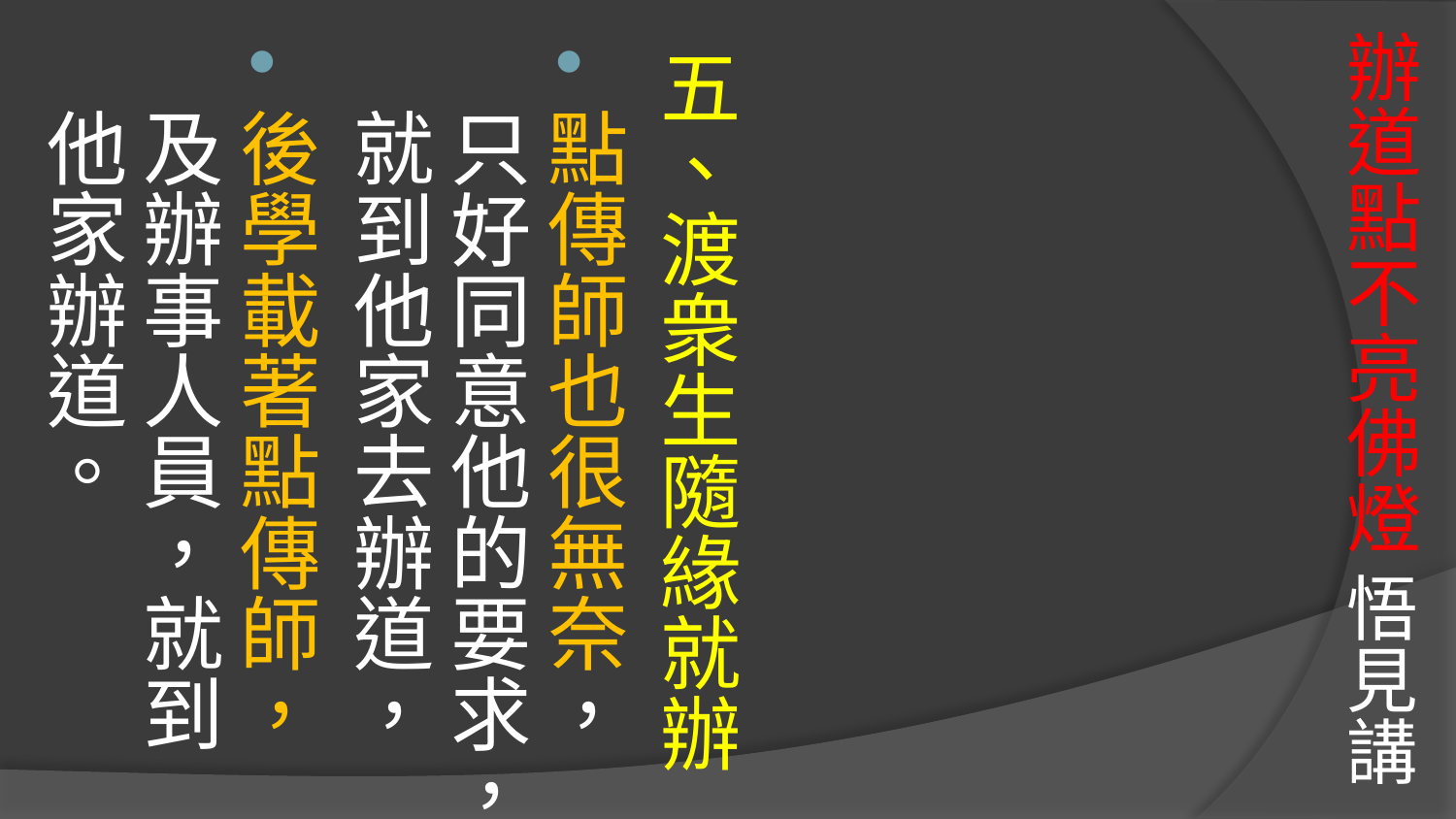

# 辦道點不亮佛燈 悟見講
五、渡衆生隨緣就辦
點傳師也很無奈，只好同意他的要求，就到他家去辦道，
後學載著點傳師，及辦事人員，就到他家辦道。